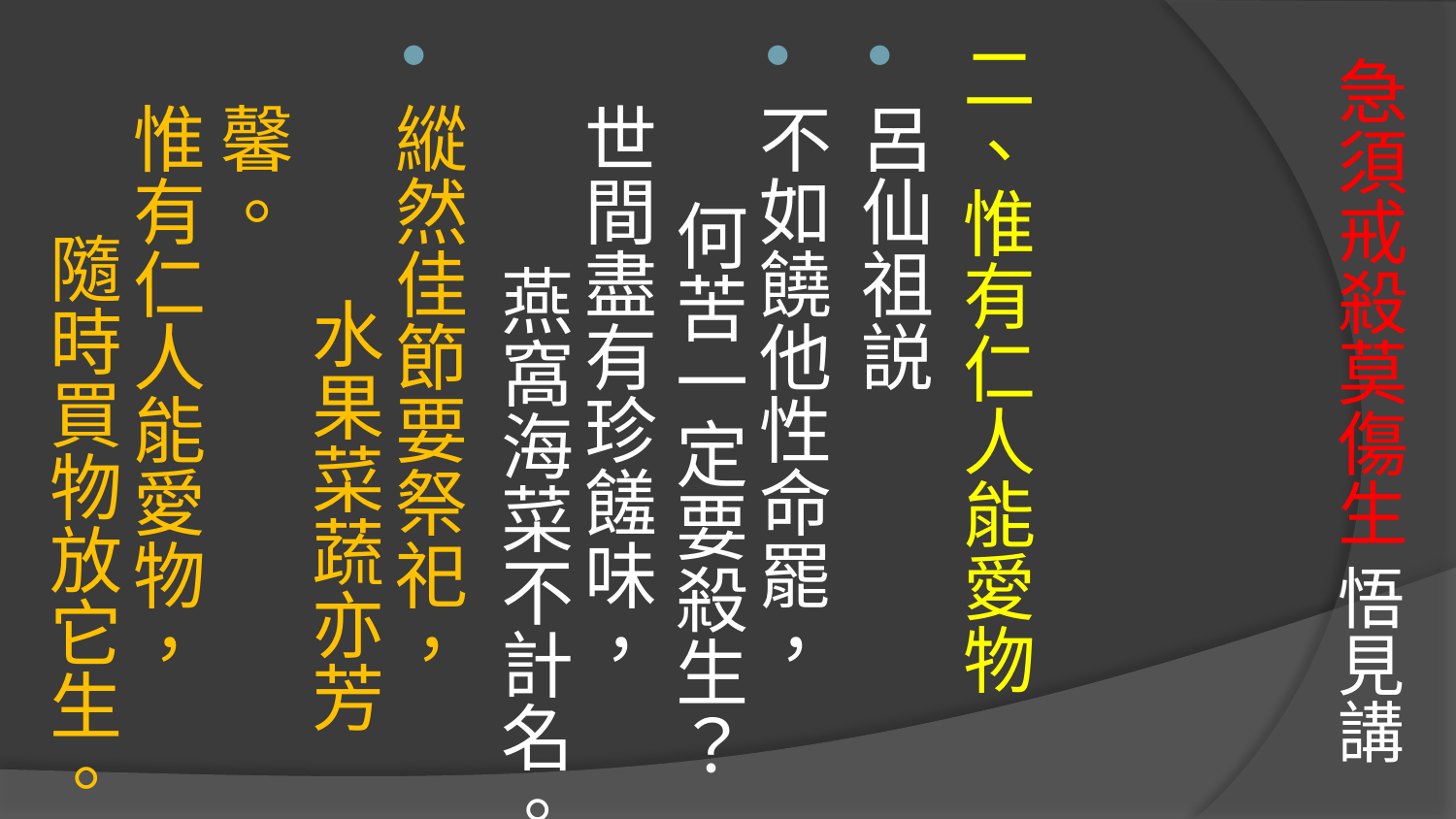

二、惟有仁人能愛物
呂仙祖説
不如饒他性命罷，             何苦一定要殺生？
世間盡有珍饈味，                 燕窩海菜不計名。
縱然佳節要祭祀，                   水果菜蔬亦芳馨。
惟有仁人能愛物，               隨時買物放它生。
# 急須戒殺莫傷生 悟見講